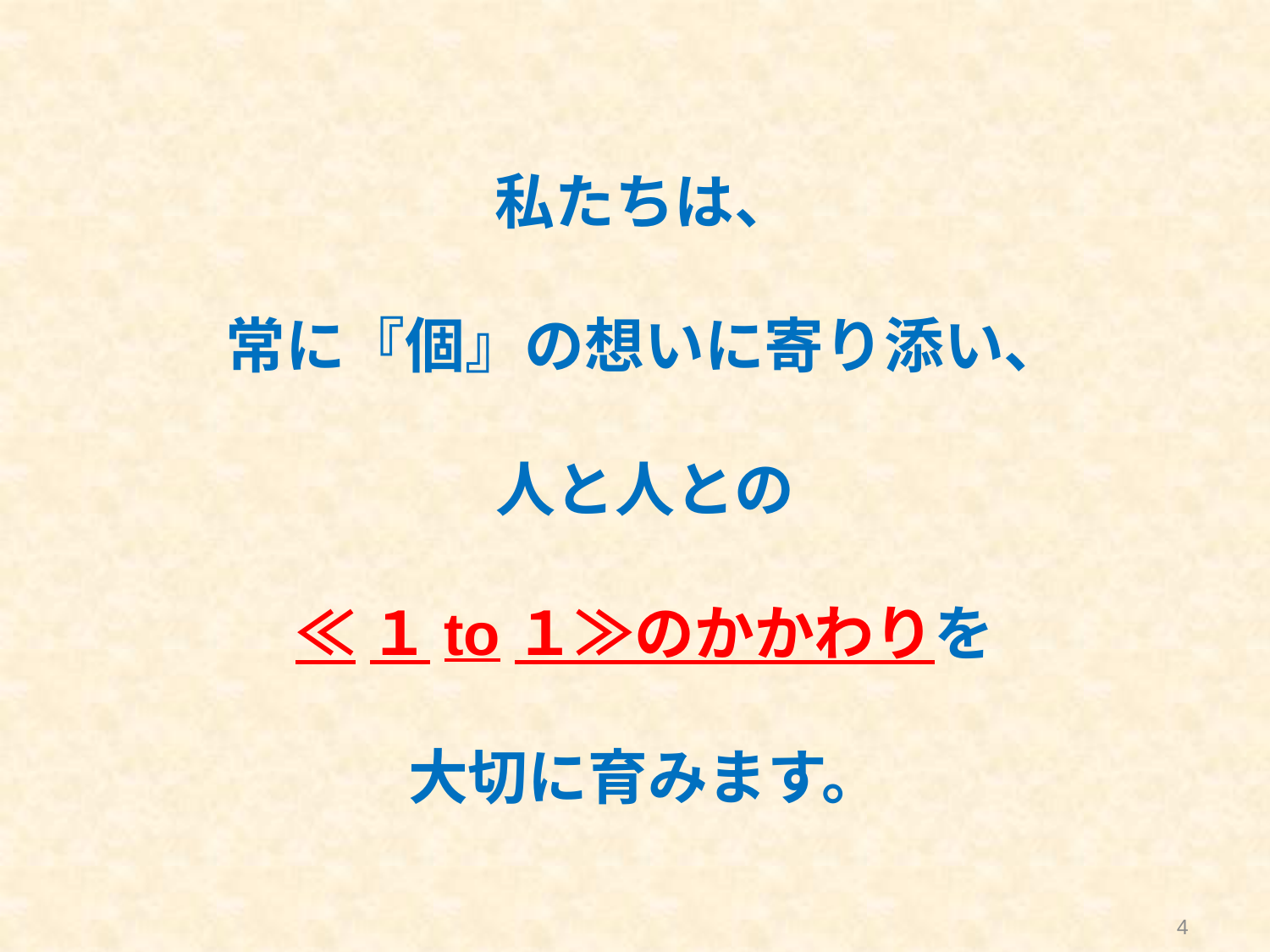

私たちは、

常に『個』の想いに寄り添い、

人と人との

≪１to１≫のかかわりを

大切に育みます。

4